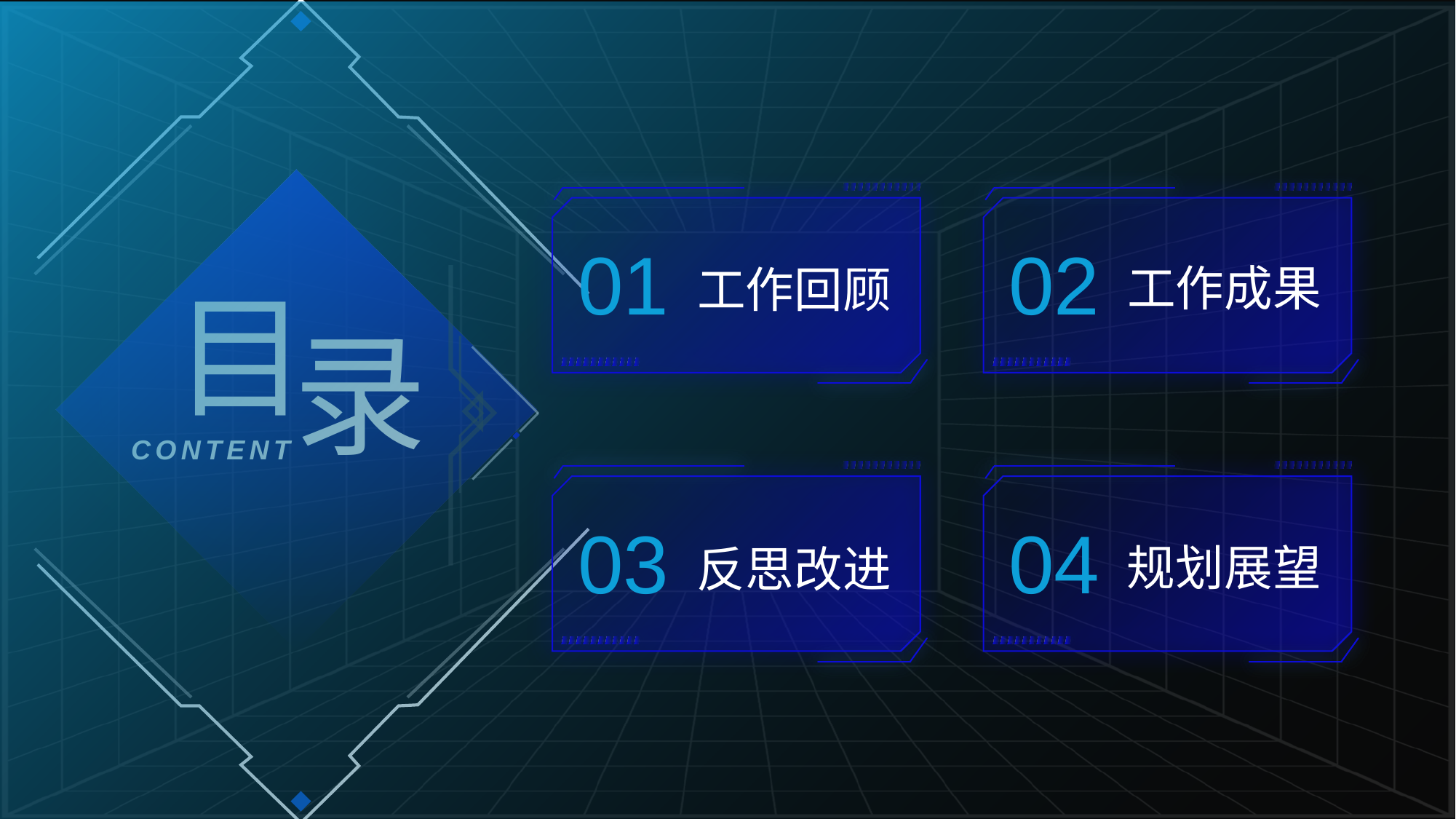

01
02
工作成果
工作回顾
03
04
规划展望
反思改进